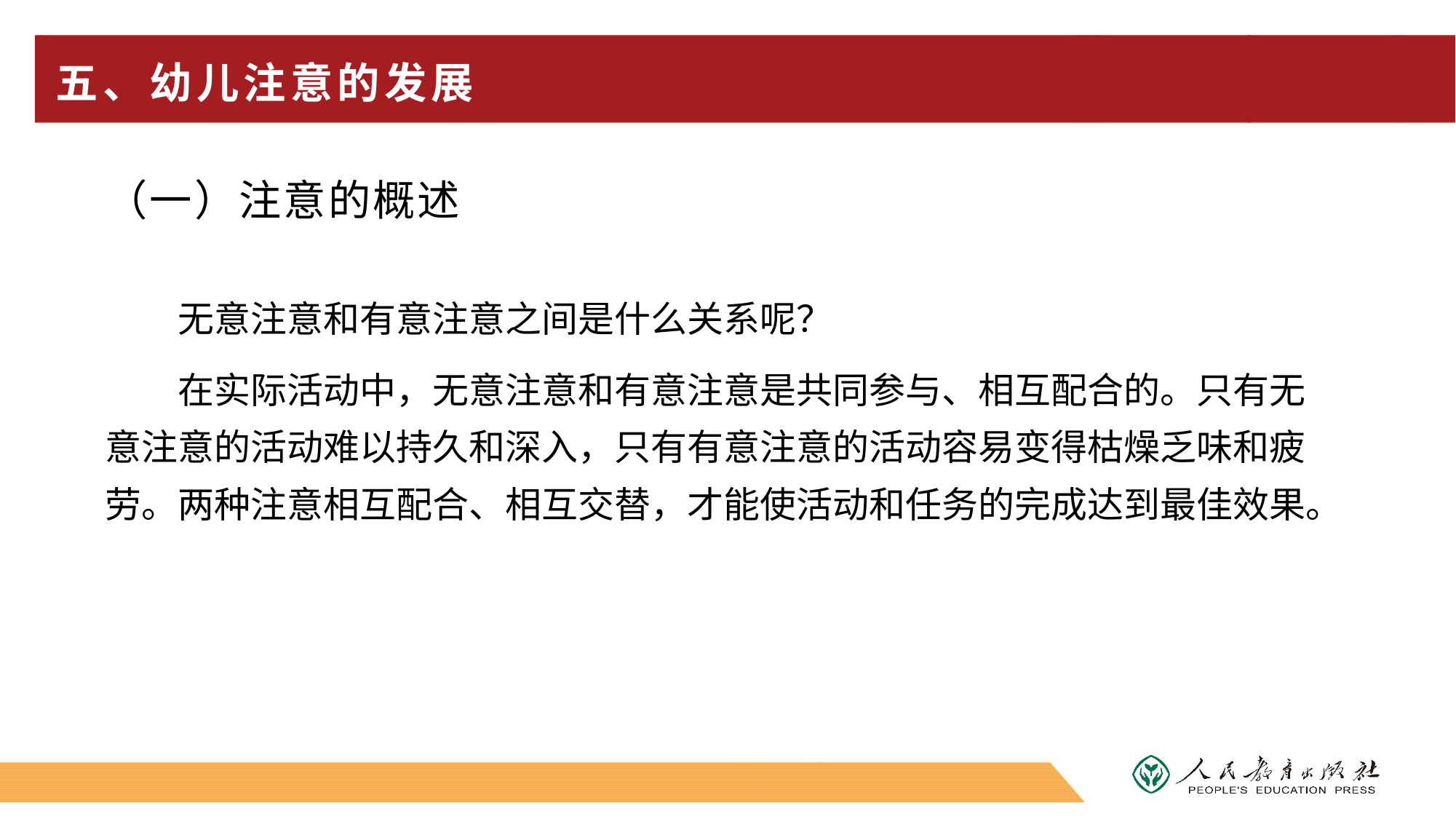

# 五、幼儿注意的发展
（一）注意的概述
无意注意和有意注意之间是什么关系呢？
在实际活动中，无意注意和有意注意是共同参与、相互配合的。只有无意注意的活动难以持久和深入，只有有意注意的活动容易变得枯燥乏味和疲劳。两种注意相互配合、相互交替，才能使活动和任务的完成达到最佳效果。